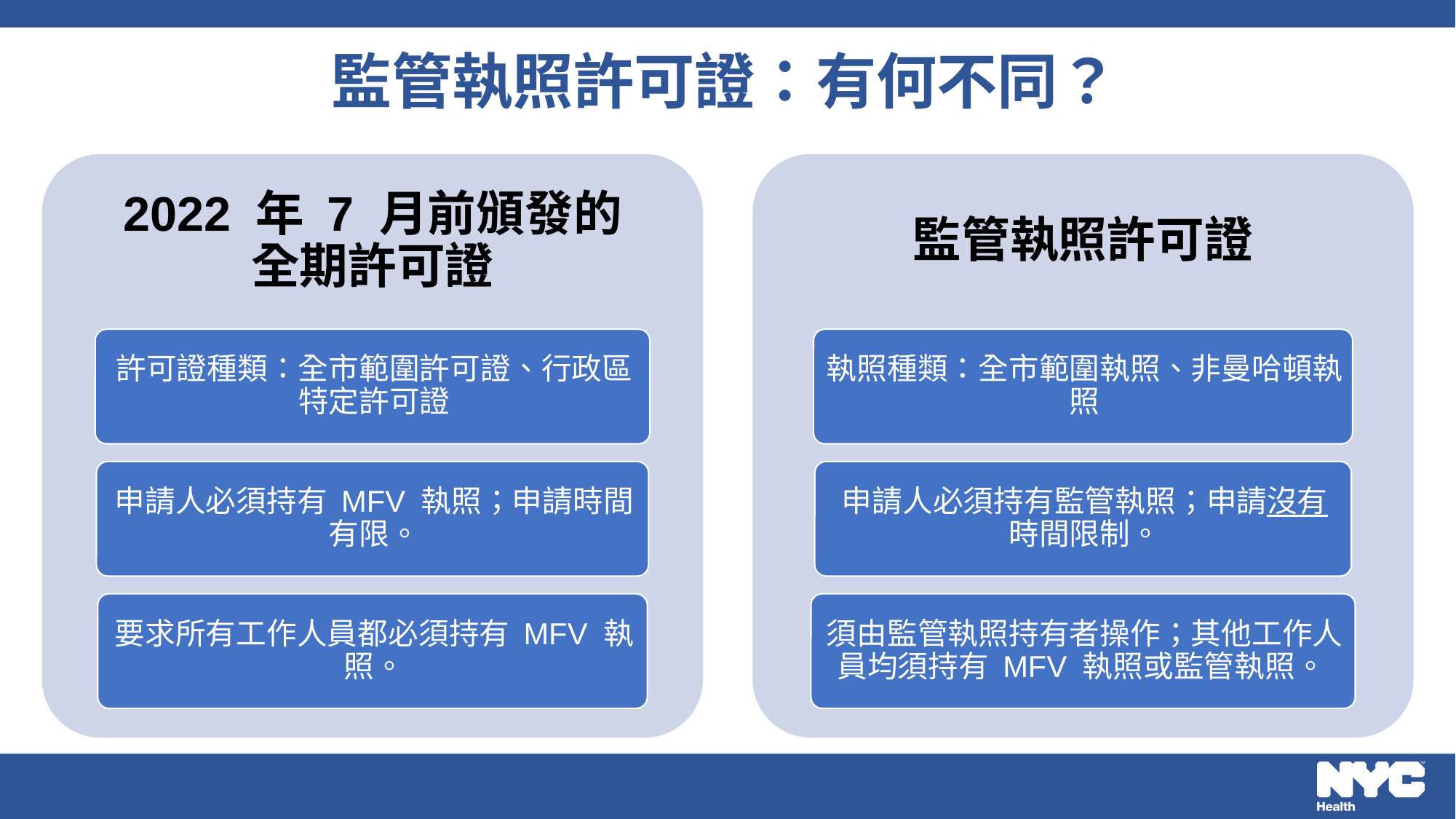

# 監管執照許可證：有何不同？
2022 年 7 月前頒發的
全期許可證
許可證種類：全市範圍許可證、行政區特定許可證
申請人必須持有 MFV 執照；申請時間有限。
要求所有工作人員都必須持有 MFV 執照。
監管執照許可證
執照種類：全市範圍執照、非曼哈頓執照
申請人必須持有監管執照；申請沒有時間限制。
須由監管執照持有者操作；其他工作人員均須持有 MFV 執照或監管執照。